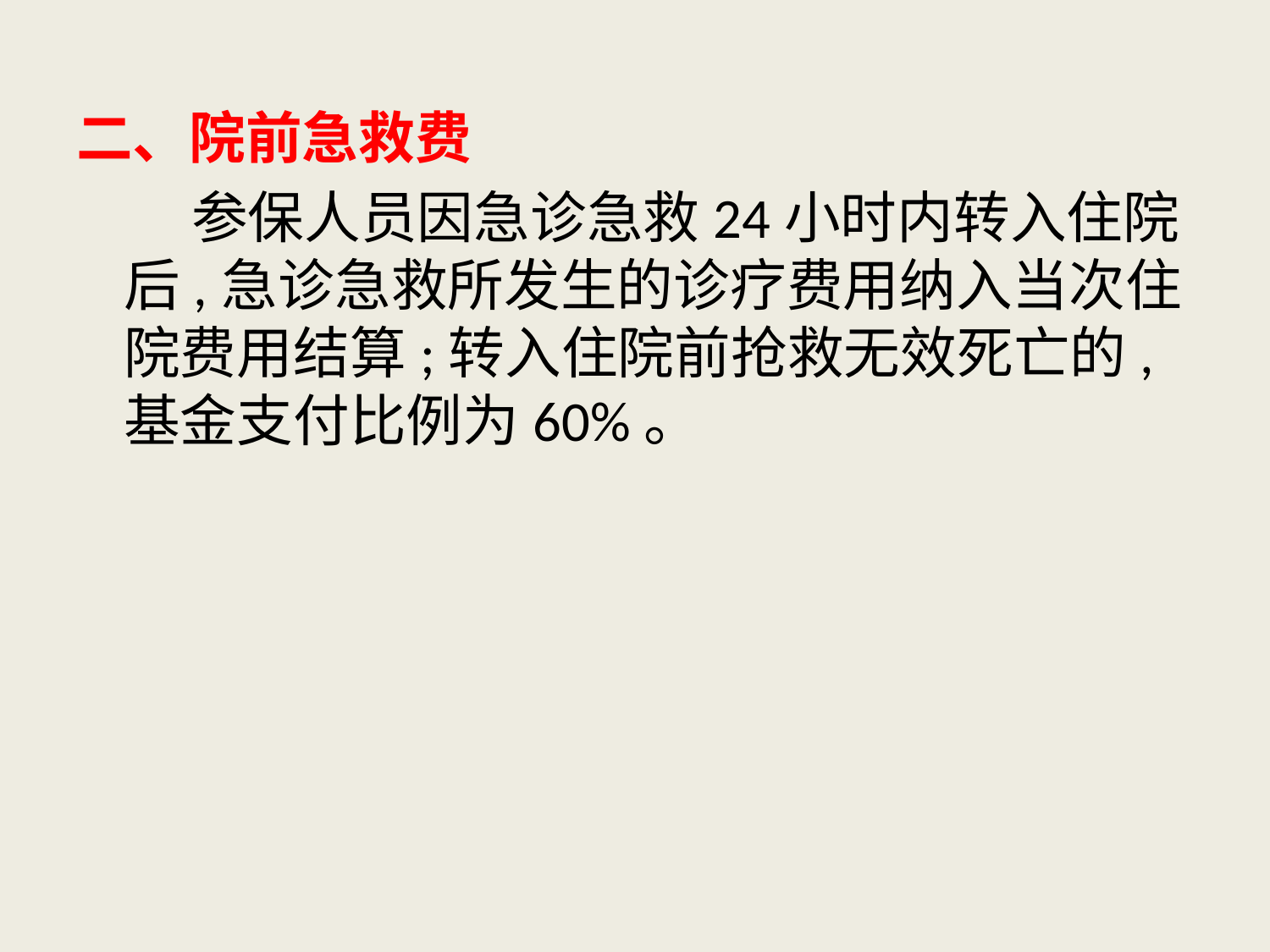

二、院前急救费
        参保人员因急诊急救24小时内转入住院后,急诊急救所发生的诊疗费用纳入当次住院费用结算;转入住院前抢救无效死亡的,基金支付比例为60%。